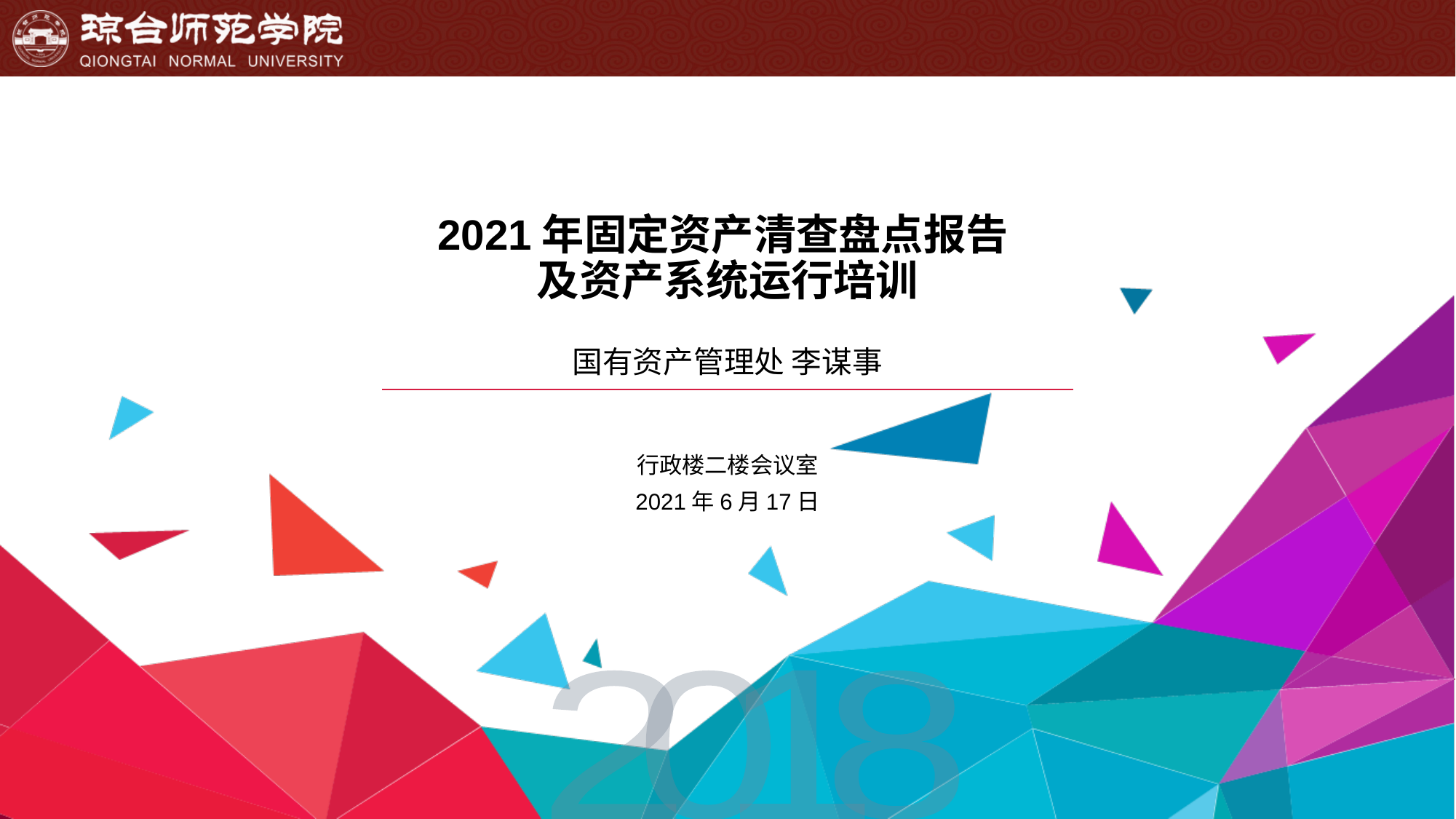

# 2021年固定资产清查盘点报告 及资产系统运行培训
国有资产管理处 李谋事
行政楼二楼会议室
2021年6月17日
2
0
1
8